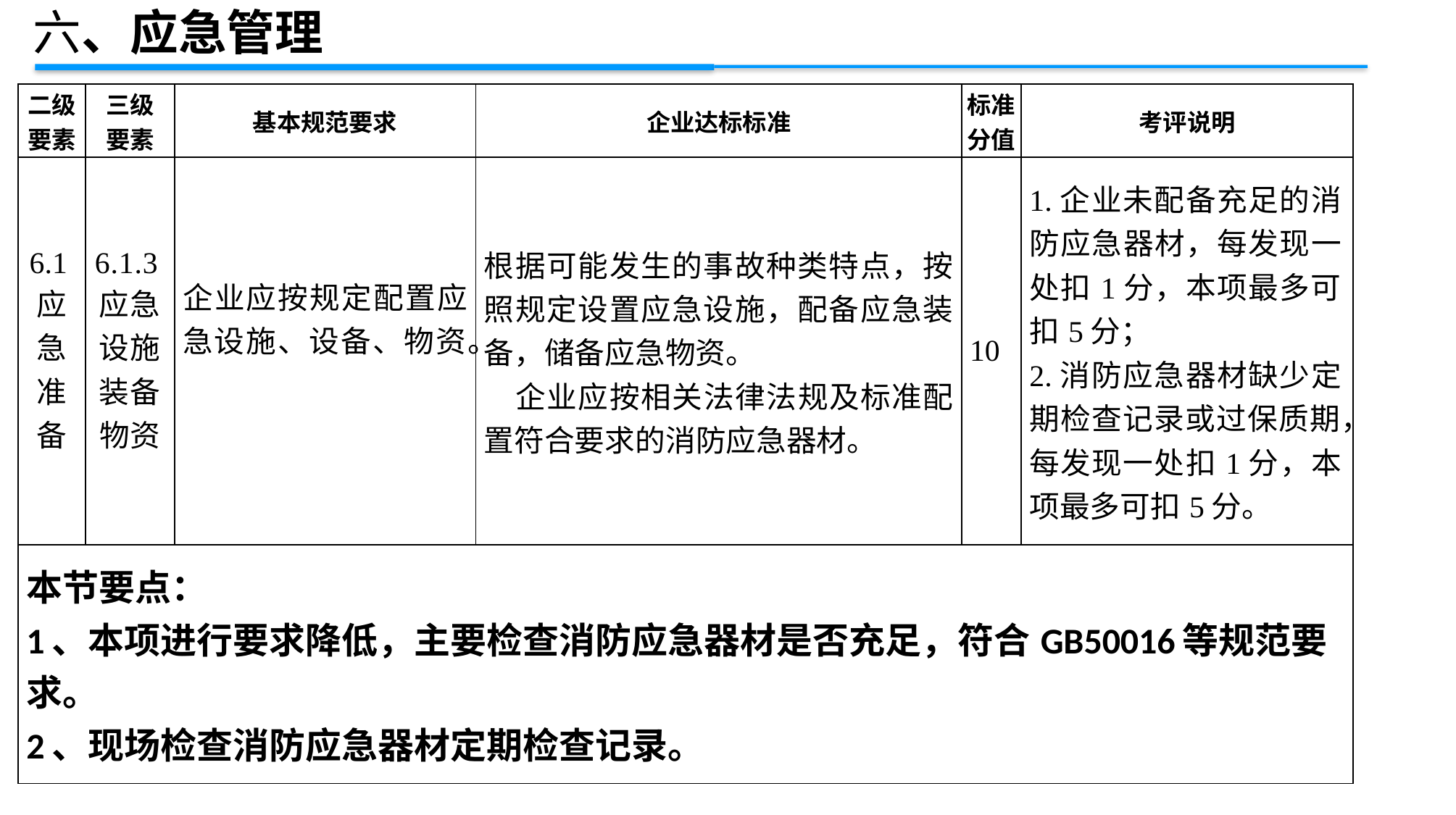

六、应急管理

| 二级 要素 | 三级 要素 | 基本规范要求 | 企业达标标准 | 标准 分值 | 考评说明 |
| --- | --- | --- | --- | --- | --- |
| 6.1应急准备 | 6.1.3应急设施装备物资 | 企业应按规定配置应急设施、设备、物资。 | 根据可能发生的事故种类特点，按照规定设置应急设施，配备应急装备，储备应急物资。 企业应按相关法律法规及标准配置符合要求的消防应急器材。 | 10 | 1.企业未配备充足的消防应急器材，每发现一处扣1分，本项最多可扣5分； 2.消防应急器材缺少定期检查记录或过保质期，每发现一处扣1分，本项最多可扣5分。 |
| 本节要点： 1、本项进行要求降低，主要检查消防应急器材是否充足，符合GB50016等规范要求。 2、现场检查消防应急器材定期检查记录。 |  |  |  |  |  |